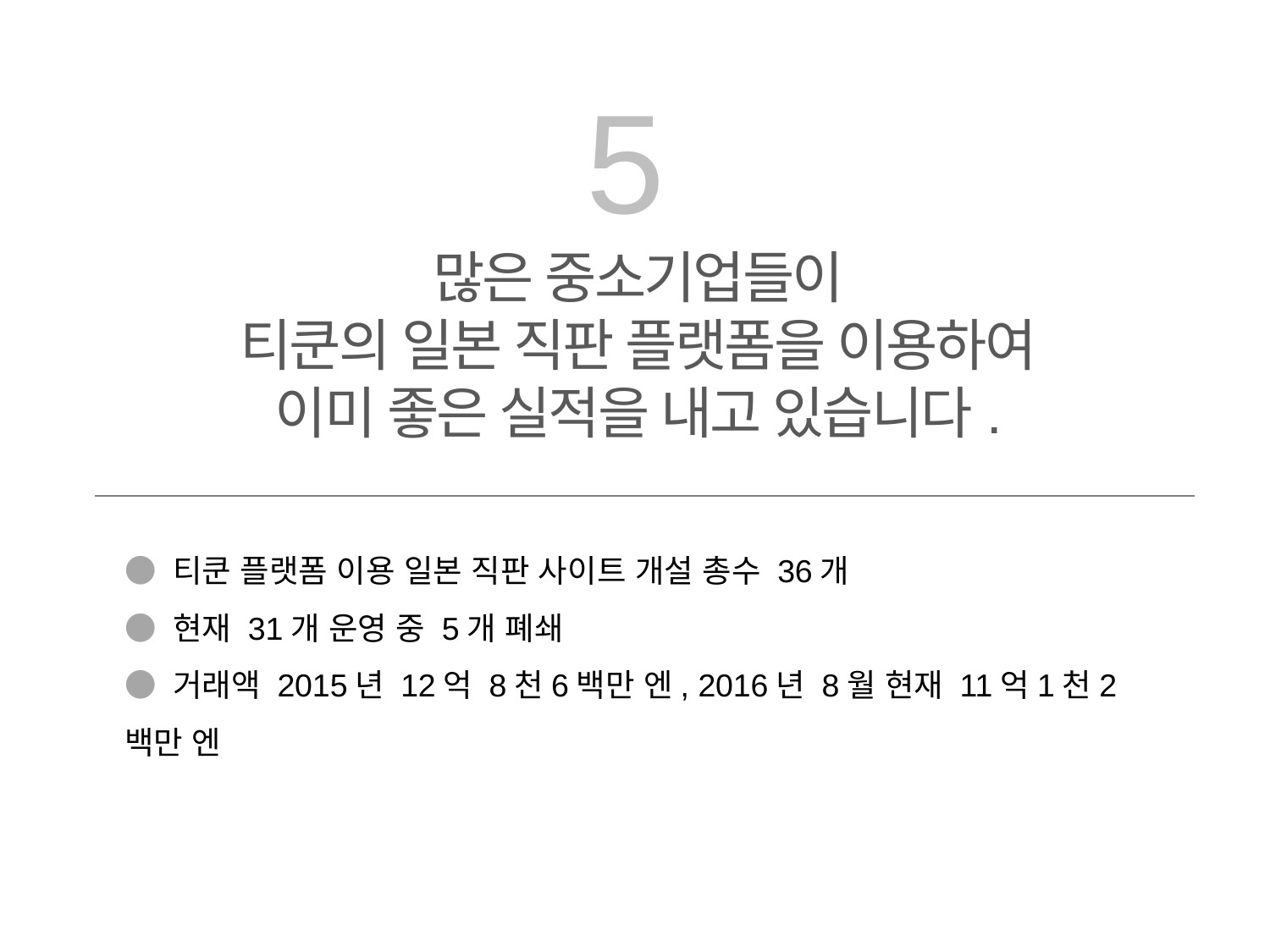

5
많은 중소기업들이
티쿤의 일본 직판 플랫폼을 이용하여
이미 좋은 실적을 내고 있습니다.
● 티쿤 플랫폼 이용 일본 직판 사이트 개설 총수 36개
● 현재 31개 운영 중 5개 폐쇄
● 거래액 2015년 12억 8천6백만 엔, 2016년 8월 현재 11억1천2백만 엔